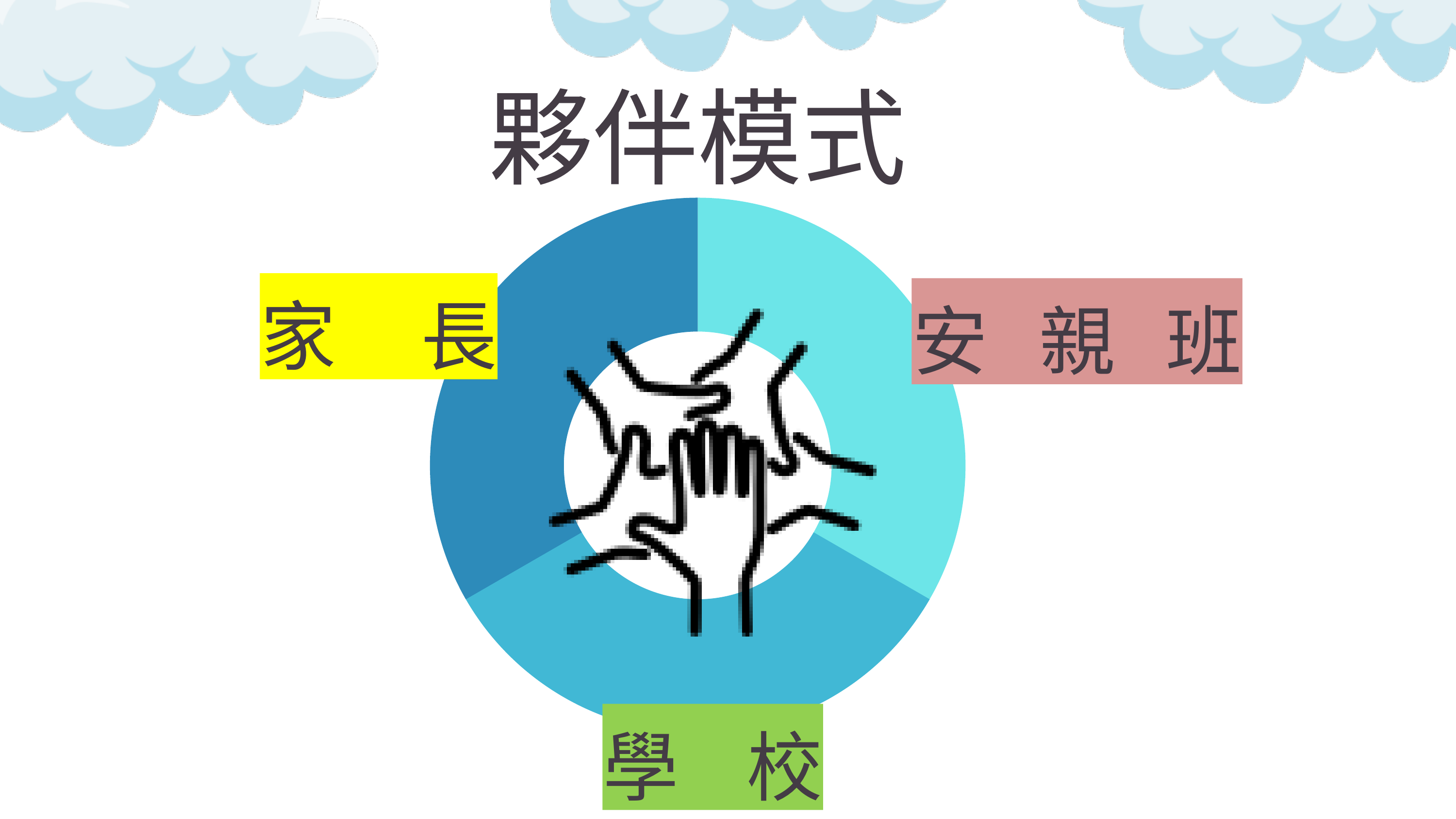

夥伴模式

人際互動
33.3%
學習成效
33.3%
遊戲安全
33.3%
家     長
安   親   班

學    校